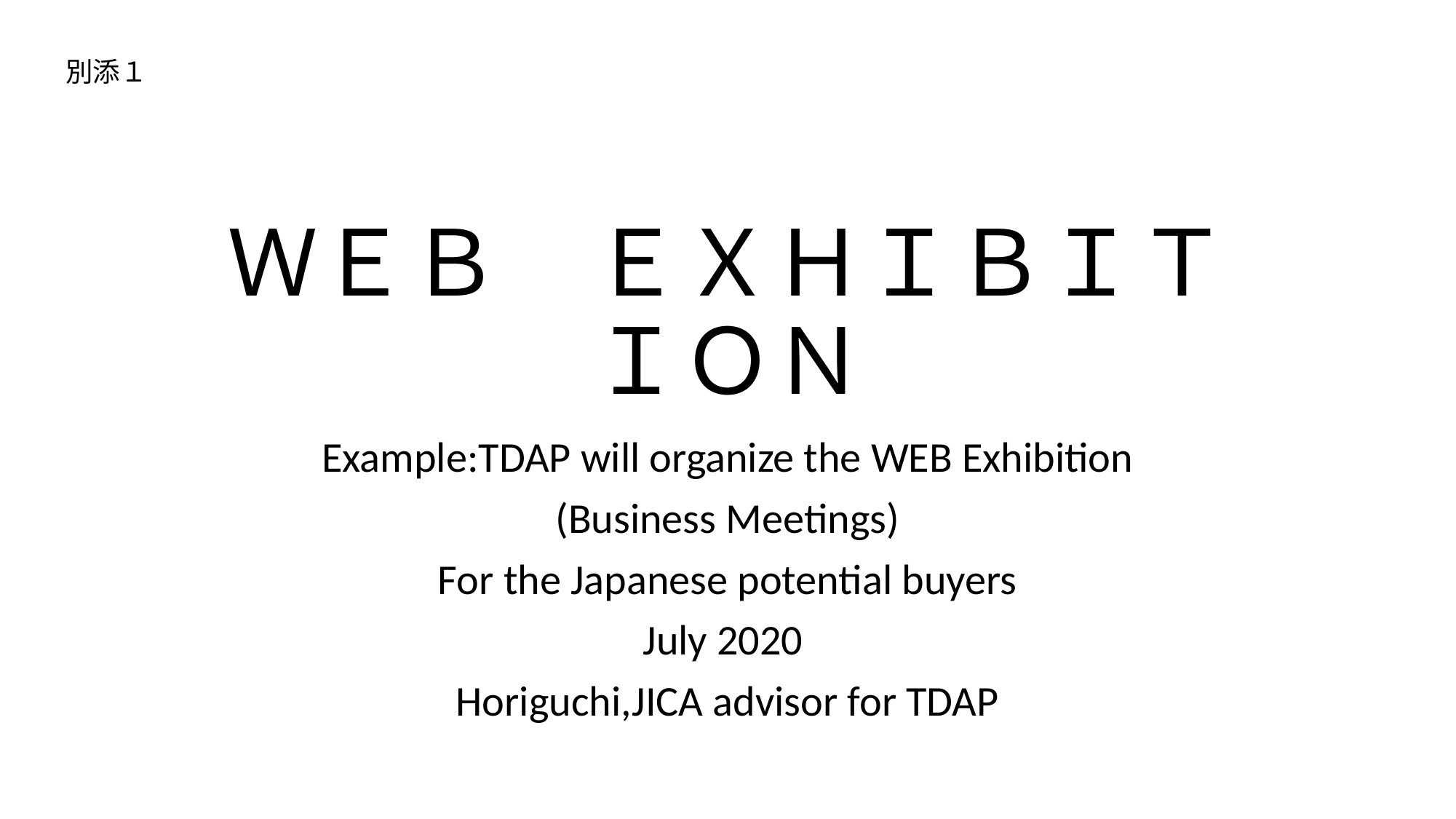

別添１
# ＷＥＢ　ＥＸＨＩＢＩＴＩＯＮ
Example:TDAP will organize the WEB Exhibition
(Business Meetings)
For the Japanese potential buyers
July 2020
Horiguchi,JICA advisor for TDAP